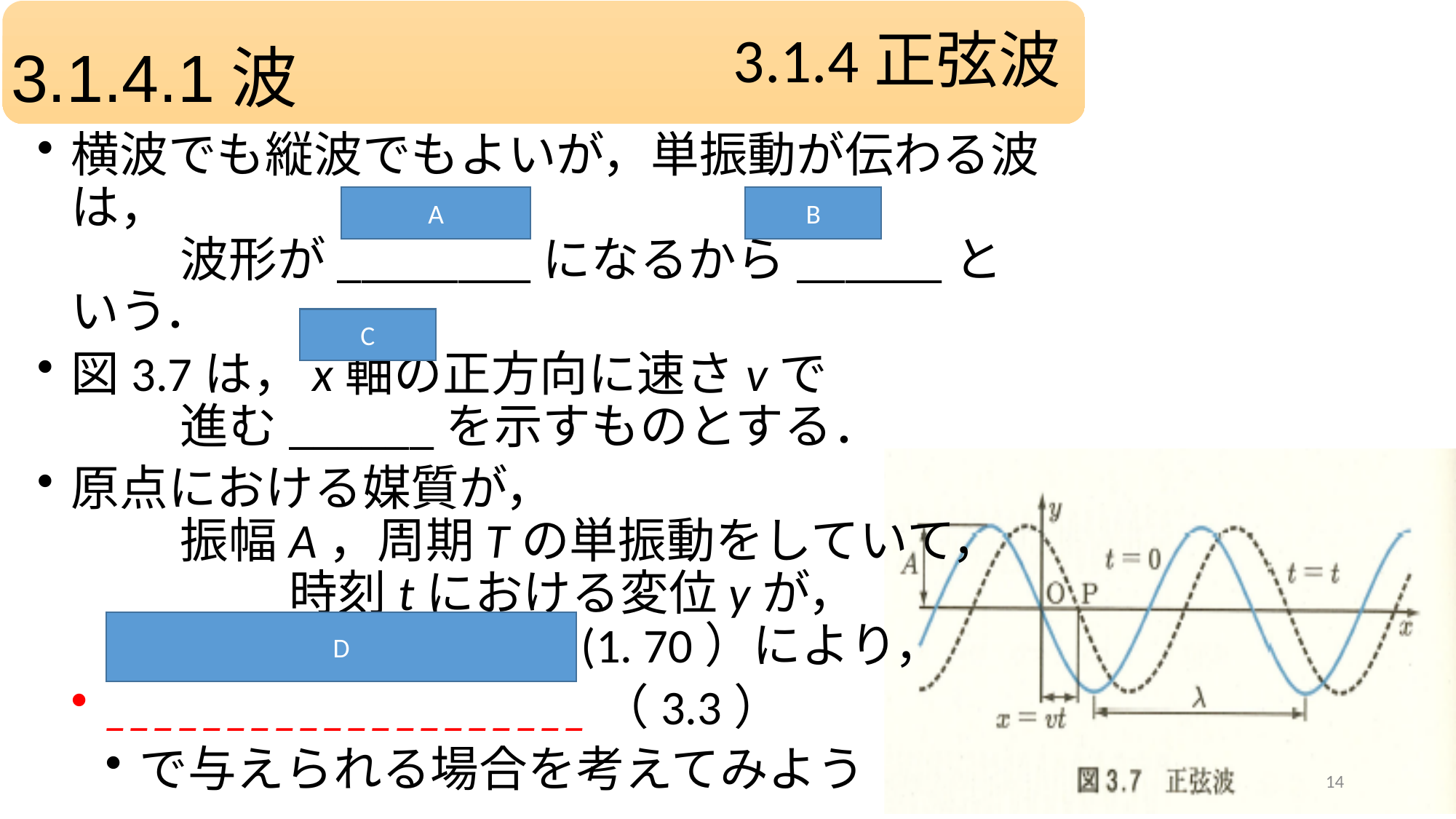

3.1.4正弦波
横波でも縦波でもよいが，単振動が伝わる波は，
	波形が________になるから______という．
図3.7は，x軸の正方向に速さvで
	進む______を示すものとする．
原点における媒質が，
	振幅A，周期Tの単振動をしていて，
		時刻tにおける変位yが，
		式（1.69)、 (1. 70）により，
____________________（3.3）
で与えられる場合を考えてみよう
# 3.1.4.1波
A
B
C

D
14